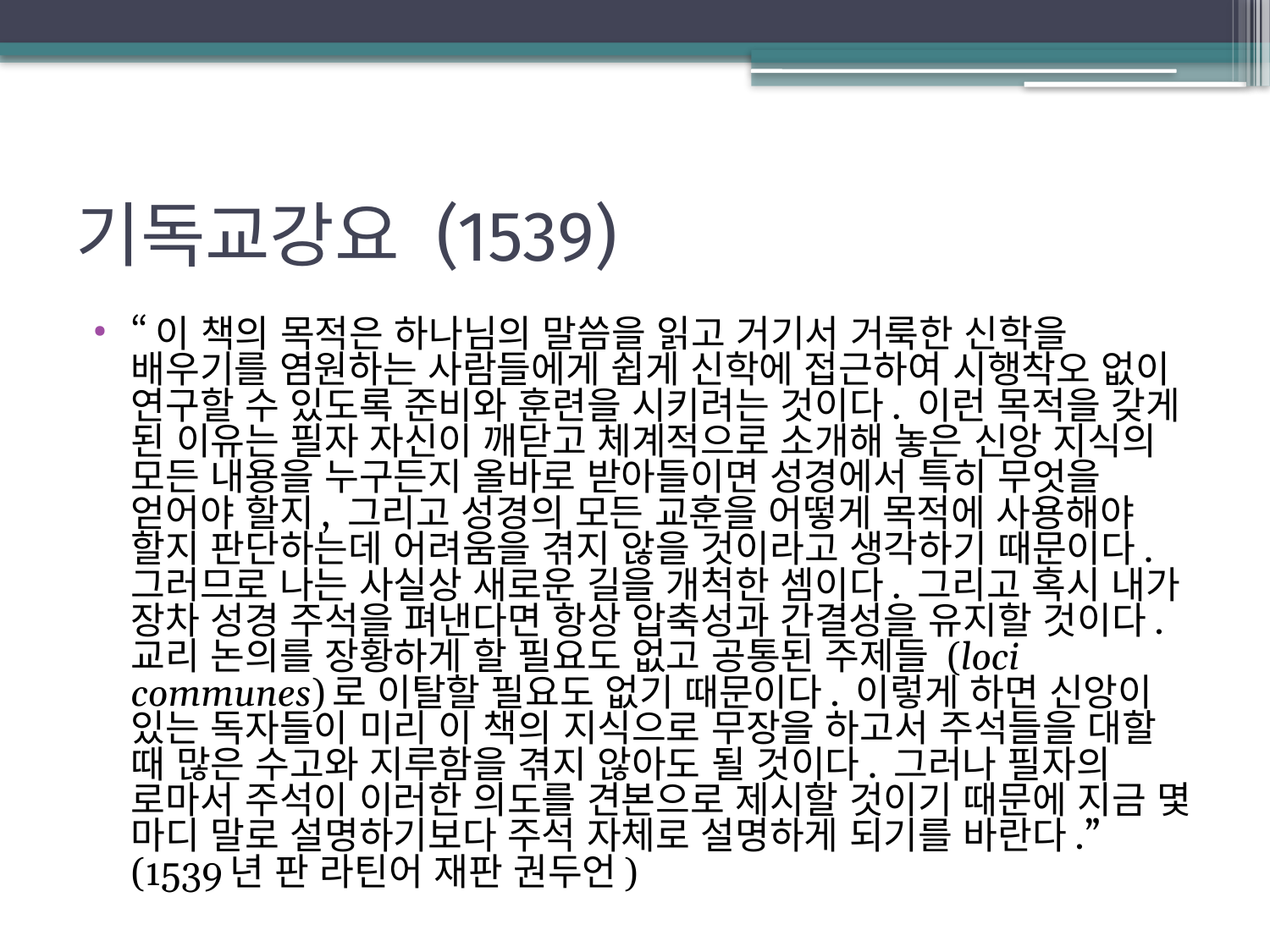

# 기독교강요 (1539)
“이 책의 목적은 하나님의 말씀을 읽고 거기서 거룩한 신학을 배우기를 염원하는 사람들에게 쉽게 신학에 접근하여 시행착오 없이 연구할 수 있도록 준비와 훈련을 시키려는 것이다. 이런 목적을 갖게 된 이유는 필자 자신이 깨닫고 체계적으로 소개해 놓은 신앙 지식의 모든 내용을 누구든지 올바로 받아들이면 성경에서 특히 무엇을 얻어야 할지, 그리고 성경의 모든 교훈을 어떻게 목적에 사용해야 할지 판단하는데 어려움을 겪지 않을 것이라고 생각하기 때문이다. 그러므로 나는 사실상 새로운 길을 개척한 셈이다. 그리고 혹시 내가 장차 성경 주석을 펴낸다면 항상 압축성과 간결성을 유지할 것이다. 교리 논의를 장황하게 할 필요도 없고 공통된 주제들 (loci communes)로 이탈할 필요도 없기 때문이다. 이렇게 하면 신앙이 있는 독자들이 미리 이 책의 지식으로 무장을 하고서 주석들을 대할 때 많은 수고와 지루함을 겪지 않아도 될 것이다. 그러나 필자의 로마서 주석이 이러한 의도를 견본으로 제시할 것이기 때문에 지금 몇 마디 말로 설명하기보다 주석 자체로 설명하게 되기를 바란다.” (1539년 판 라틴어 재판 권두언)